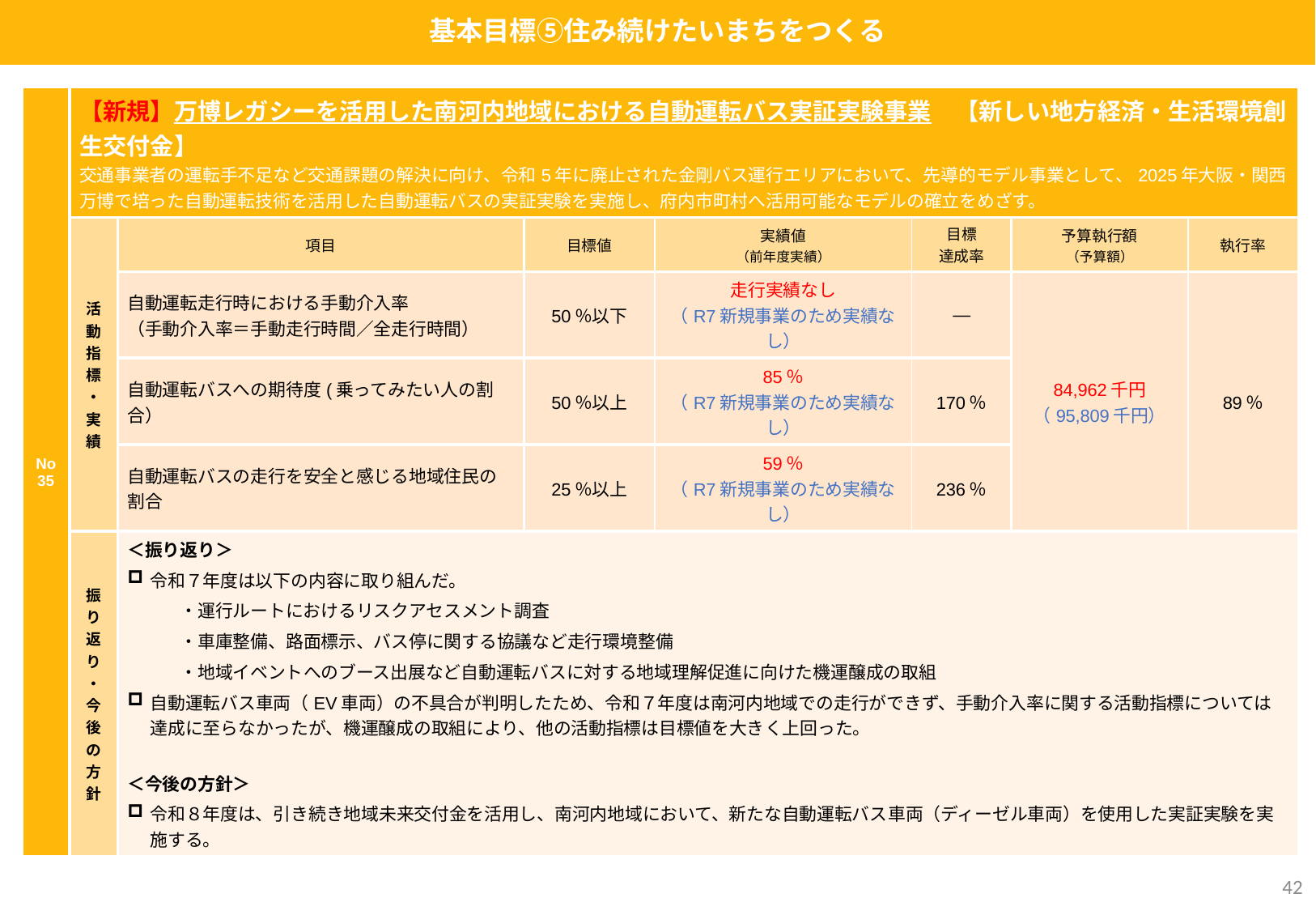

基本目標⑤住み続けたいまちをつくる
| No35 | 【新規】万博レガシーを活用した南河内地域における自動運転バス実証実験事業　【新しい地方経済・生活環境創生交付金】 交通事業者の運転手不足など交通課題の解決に向け、令和5年に廃止された金剛バス運行エリアにおいて、先導的モデル事業として、2025年大阪・関西万博で培った自動運転技術を活用した自動運転バスの実証実験を実施し、府内市町村へ活用可能なモデルの確立をめざす。 |  |  |  |  |  |  |
| --- | --- | --- | --- | --- | --- | --- | --- |
|  | 活動指標・実績 | 項目 | 目標値 | 実績値 （前年度実績） | 目標 達成率 | 予算執行額 （予算額） | 執行率 |
|  |  | 自動運転走行時における手動介入率 （手動介入率＝手動走行時間／全走行時間） | 50％以下 | 走行実績なし （R7新規事業のため実績なし） | ― | 84,962千円 （95,809千円） | 89％ |
|  |  | 自動運転バスへの期待度(乗ってみたい人の割合） | 50％以上 | 85％ （R7新規事業のため実績なし） | 170％ |  |  |
|  |  | 自動運転バスの走行を安全と感じる地域住民の割合 | 25％以上 | 59％ （R7新規事業のため実績なし） | 236％ |  |  |
|  | 振り返り・今後の方針 | ＜振り返り＞ 令和７年度は以下の内容に取り組んだ。 　　　・運行ルートにおけるリスクアセスメント調査 　　　・車庫整備、路面標示、バス停に関する協議など走行環境整備 　　　・地域イベントへのブース出展など自動運転バスに対する地域理解促進に向けた機運醸成の取組 自動運転バス車両（EV車両）の不具合が判明したため、令和７年度は南河内地域での走行ができず、手動介入率に関する活動指標については達成に至らなかったが、機運醸成の取組により、他の活動指標は目標値を大きく上回った。 ＜今後の方針＞ 令和８年度は、引き続き地域未来交付金を活用し、南河内地域において、新たな自動運転バス車両（ディーゼル車両）を使用した実証実験を実施する。 |  |  |  |  |  |
42